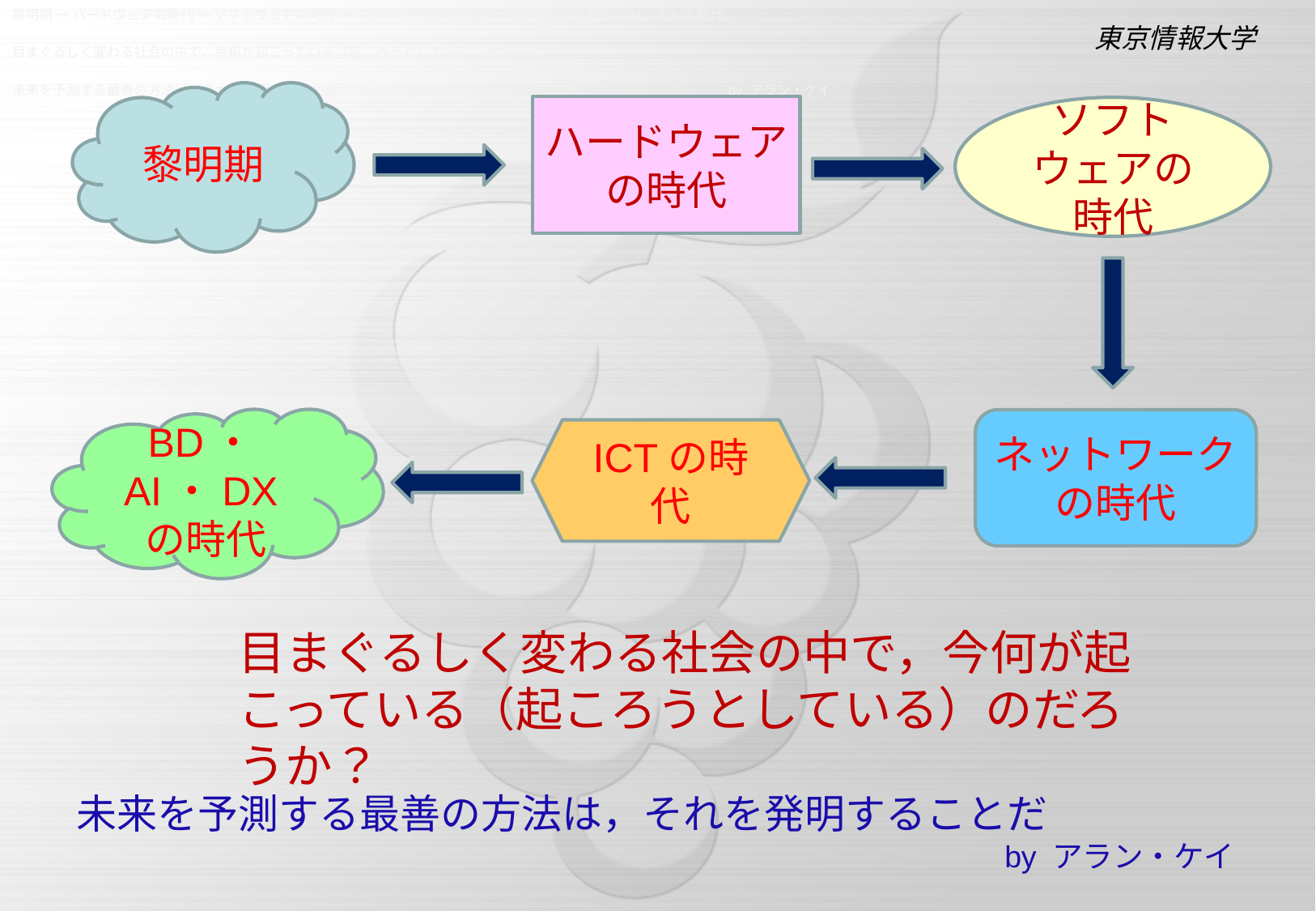

黎明期 → ハードウェアの時代 → ソフトウェアの時代 → ネットワークの時代 → ICTの時代 → BD，AI，DXの時代

目まぐるしく変わる社会の中で，今何が起こっている（起ころうとしている）のだろうか？

未来を予測する最善の方法は，それを発明することだ　　　　　　　　　　　　　　　　　　　　　　　                         by アラン・ケイ

黎明期
ハードウェアの時代
ソフトウェアの時代

BD・AI・DXの時代
ネットワークの時代
ICTの時代

目まぐるしく変わる社会の中で，今何が起こっている（起ころうとしている）のだろうか？
未来を予測する最善の方法は，それを発明することだ
　　　　　　　　　　　　　　　　　　　　　　　　                            by アラン・ケイ